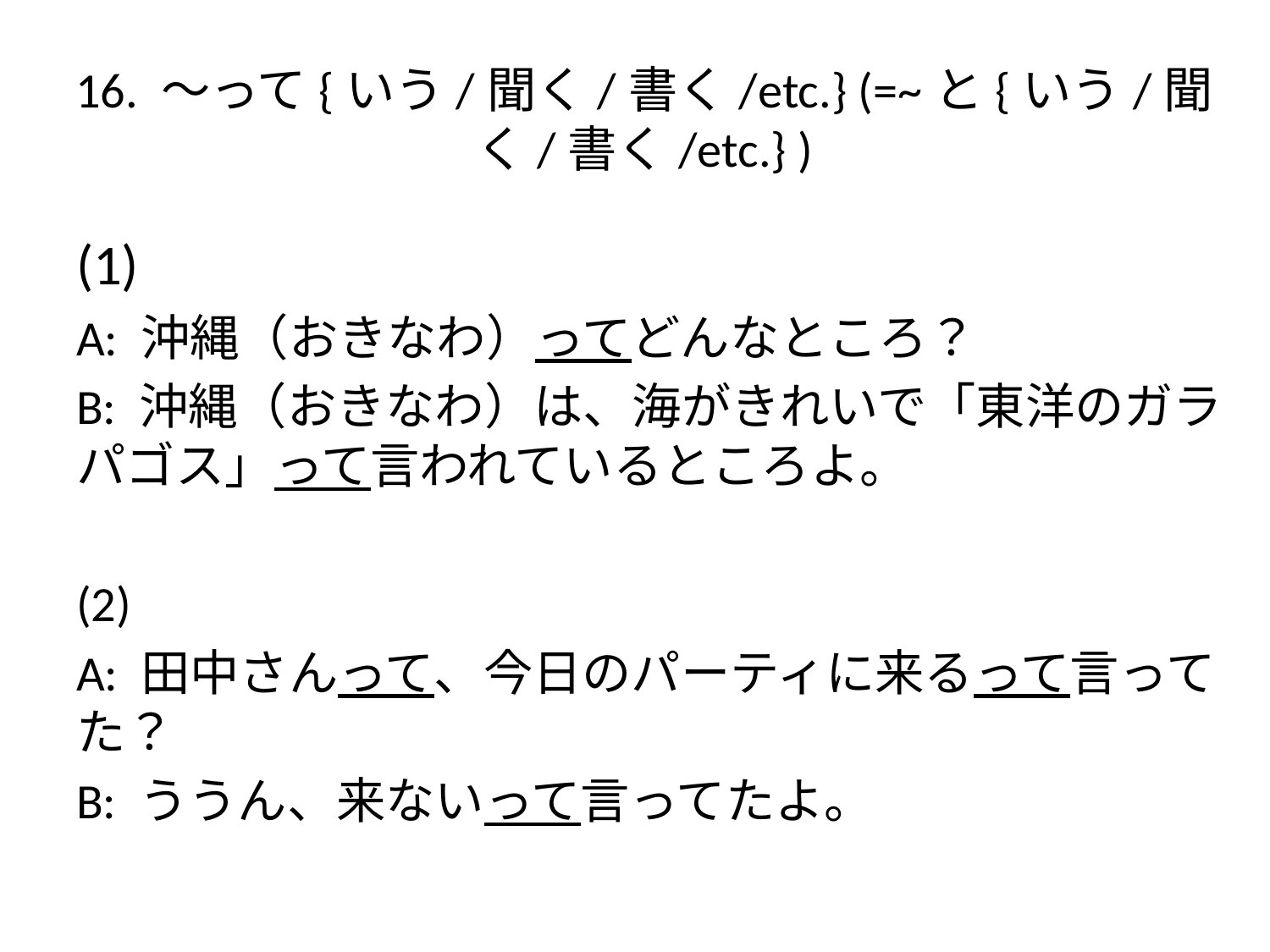

# 16. 〜って{いう/聞く/書く/etc.} (=~と{いう/聞く/書く/etc.} )
(1)
A: 沖縄（おきなわ）ってどんなところ？
B: 沖縄（おきなわ）は、海がきれいで「東洋のガラパゴス」って言われているところよ。

(2)
A: 田中さんって、今日のパーティに来るって言ってた？
B: ううん、来ないって言ってたよ。